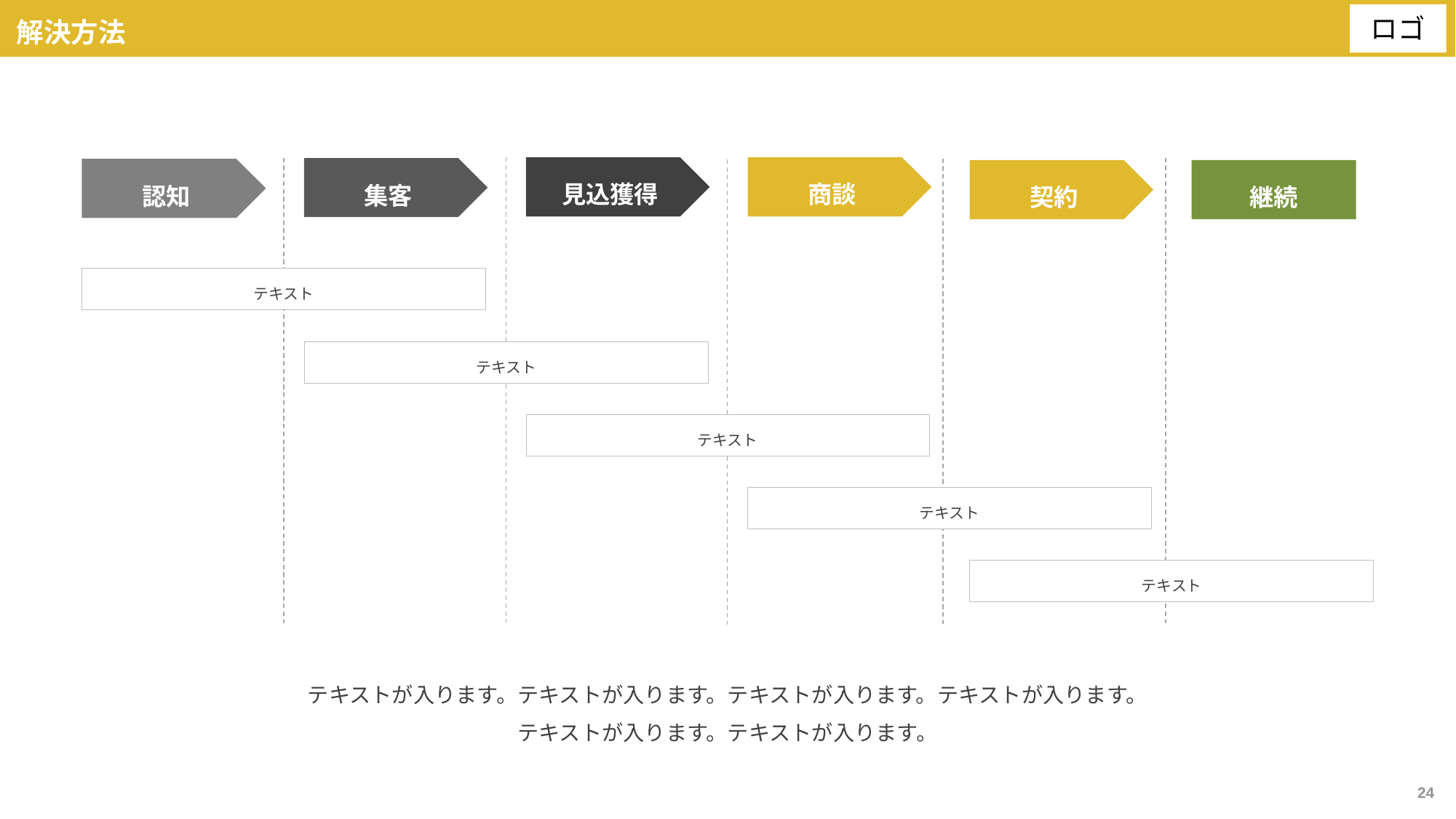

解決方法
見込獲得
商談
集客
認知
契約
継続
テキスト
テキスト
テキスト
テキスト
テキスト
テキストが入ります。テキストが入ります。テキストが入ります。テキストが入ります。
テキストが入ります。テキストが入ります。
24